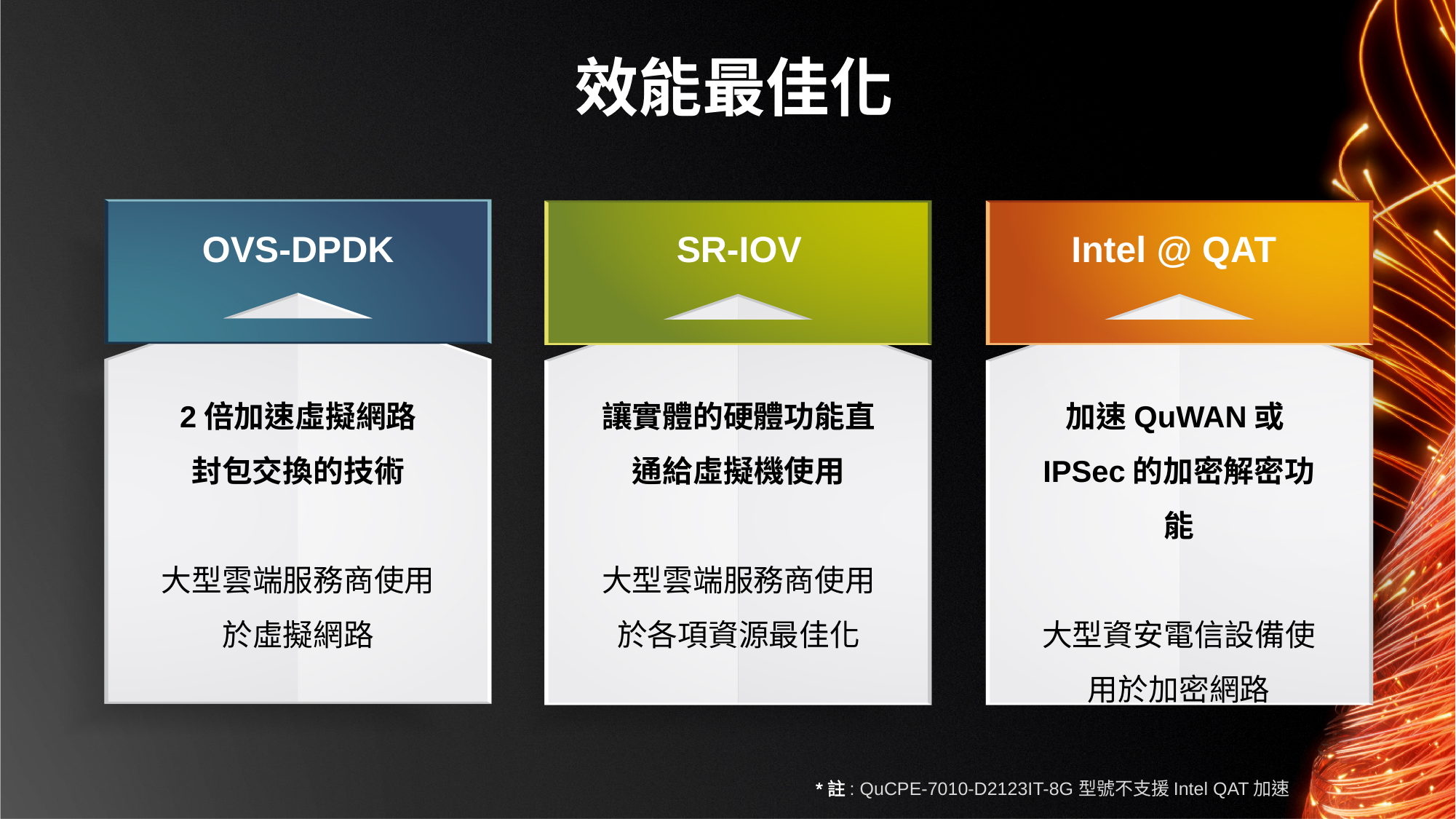

# 效能最佳化
OVS-DPDK
SR-IOV
Intel @ QAT
2倍加速虛擬網路
封包交換的技術

大型雲端服務商使用於虛擬網路
讓實體的硬體功能直通給虛擬機使用

大型雲端服務商使用於各項資源最佳化

加速QuWAN或IPSec的加密解密功能

大型資安電信設備使用於加密網路

*註: QuCPE-7010-D2123IT-8G型號不支援Intel QAT加速